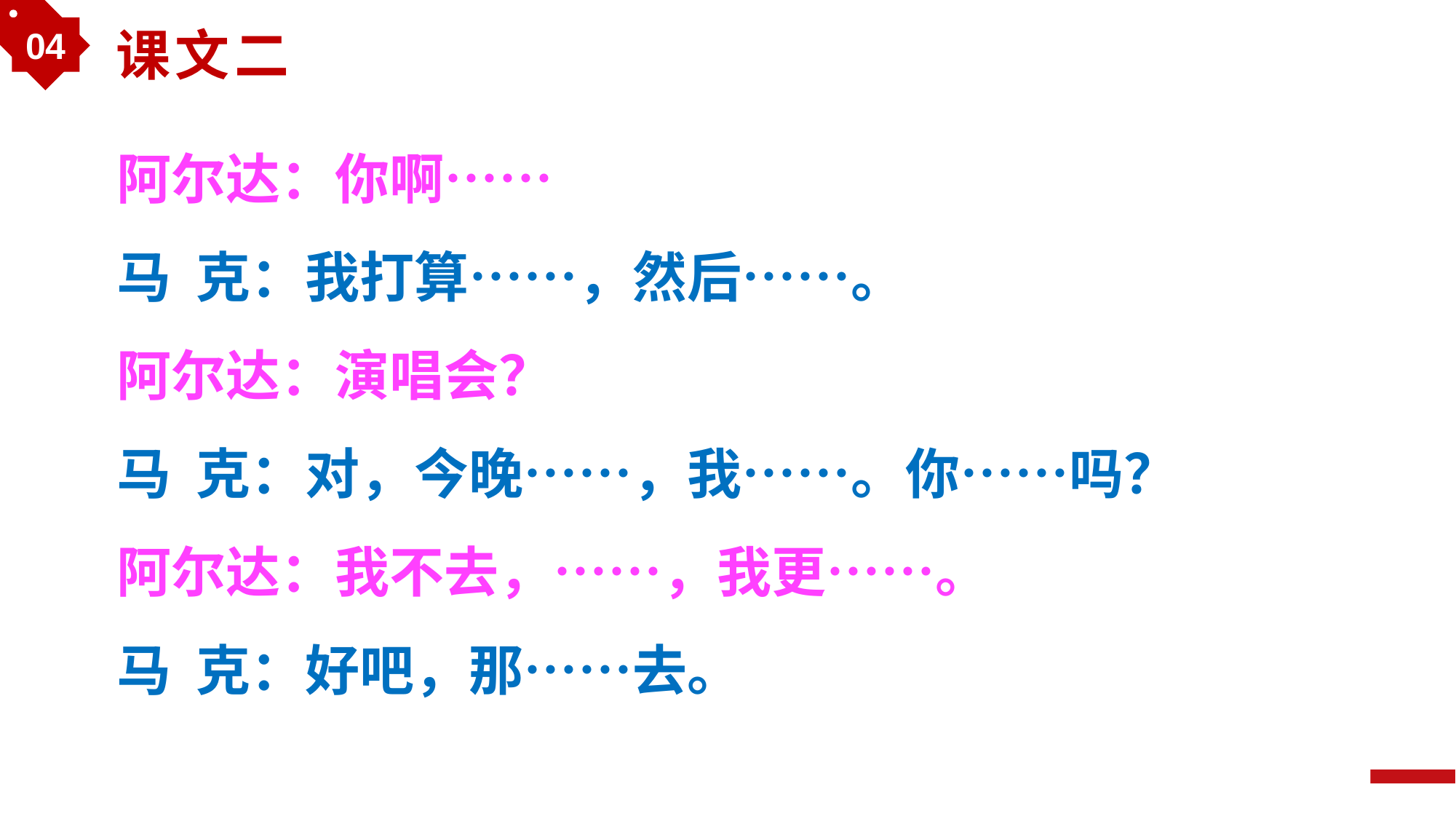

04
课文二
阿尔达：你啊……
马  克：我打算……，然后……。
阿尔达：演唱会？
马  克：对，今晚……，我……。你……吗？
阿尔达：我不去，……，我更……。
马  克：好吧，那……去。